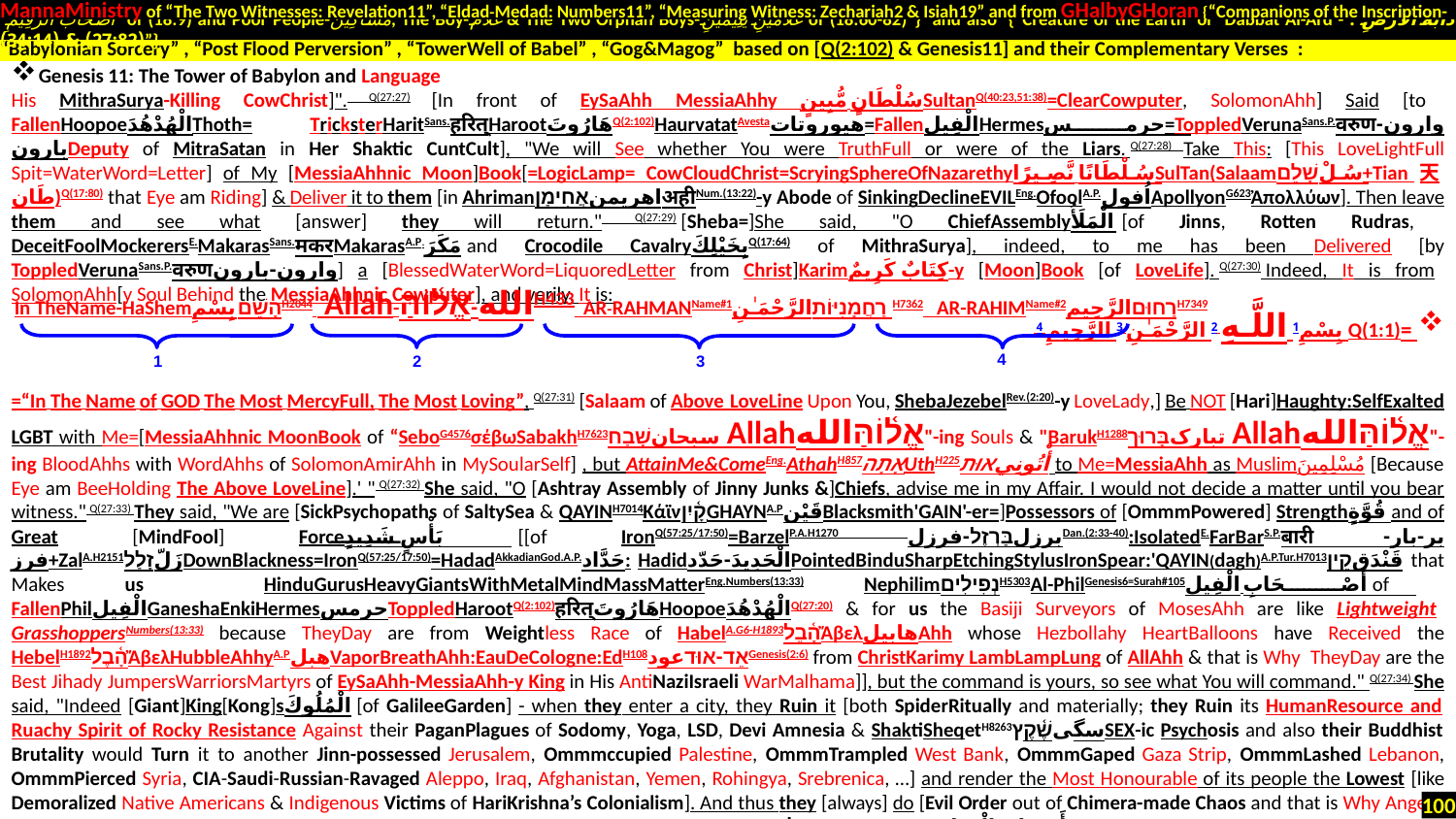

MannaMinistry of “The Two Witnesses: Revelation11”, “Eldad-Medad: Numbers11”, “Measuring Witness: Zechariah2 & Isiah19” and from GHalbyGHoran {“Companions of the Inscription-
 أَصْحَابَ الرَّقِيمِ  of (18:9) and Poor People-مَسَاكِينَ, The Boy-غُلَامُ & The Two Orphan Boys-غُلَامَيْنِ يَتِيمَيْنِ of (18:60-82)”}  and also  {“Creature of the Earth  or  Dabbat Al-Ard - دَابَّةُ الْأَرْضِ : (27:82) & (34:14)”}

Genesis 11: The Tower of Babylon and Language
His MithraSurya-Killing CowChrist]". Q(27:27) [In front of EySaAhh MessiaAhhy سُلْطَانٍ مُّبِينٍSultanQ(40:23,51:38)=ClearCowputer, SolomonAhh] Said [to FallenHoopoeالْهُدْهُدَThoth= TricksterHaritSans.हरित्HarootهَارُوتَQ(2:102)HaurvatatAvestaهیوروتات=FallenالْفِيلHermesحرمس=ToppledVerunaSans.P.वरुणوارون-بارونDeputy of MitraSatan in Her Shaktic CuntCult], "We will See whether You were TruthFull or were of the Liars. Q(27:28) Take This: [This LoveLightFull Spit=WaterWord=Letter] of My [MessiaAhhnic Moon]Book[=LogicLamp= CowCloudChrist=ScryingSphereOfNazarethyسُلْطَانًا نَّصِيرًاSulTan(Salaamسُلْשָׁלֵם+Tian天طَان)Q(17:80) that Eye am Riding] & Deliver it to them [in AhrimanاهریمنאֲחִימַןअहीNum.(13:22)-y Abode of SinkingDeclineEVILEng.OfoolA.P.اُفولApollyonG623Ἀπολλύων]. Then leave them and see what [answer] they will return." Q(27:29) [Sheba=]She said, "O ChiefAssemblyالْمَلَأُ [of Jinns, Rotten Rudras, DeceitFoolMockerersE.MakarasSans.मकरMakarasA.P.مَكَرَ and Crocodile CavalryبِخَيْلِكَQ(17:64) of MithraSurya], indeed, to me has been Delivered [by ToppledVerunaSans.P.वरुणوارون-بارون] a [BlessedWaterWord=LiquoredLetter from Christ]Karimكِتَابٌ كَرِيمٌ-y [Moon]Book [of LoveLife]. Q(27:30) Indeed, It is from SolomonAhh[y Soul Behind the MessiaAhhnic Cowputer], and verily, It is:
 =Q(1:1) بِسْمِ1 اللَّـهِ 2 الرَّحْمَـٰنِ 3 الرَّحِيمِ 4

=“In The Name of GOD The Most MercyFull, The Most Loving”, Q(27:31) [Salaam of Above LoveLine Upon You, ShebaJezebelRev.(2:20)-y LoveLady,] Be NOT [Hari]Haughty:SelfExalted LGBT with Me=[MessiaAhhnic MoonBook of “SeboG4576σέβωSabakhH7623سبحانשָׁבַח Allahאֱל֫וֹהַּالله"-ing Souls & "BarukH1288تبارکבָּרוּך Allahאֱל֫וֹהַּالله"-ing BloodAhhs with WordAhhs of SolomonAmirAhh in MySoularSelf] , but AttainMe&ComeEng.AthahH857אָתָהUthH225أْتُونِيאוּת to Me=MessiaAhh as Muslimمُسْلِمِينَ [Because Eye am BeeHolding The Above LoveLine].' " Q(27:32) She said, "O [Ashtray Assembly of Jinny Junks &]Chiefs, advise me in my Affair. I would not decide a matter until you bear witness." Q(27:33) They said, "We are [SickPsychopaths of SaltySea & QAYINH7014Κάϊνקָ֫יִן-GHAYNA.PقَيْنBlacksmith'GAIN'-er=]Possessors of [OmmmPowered] Strengthقُوَّةٍ and of Great [MindFool] Forceبَأْسٍ شَدِيدٍ [[of IronQ(57:25/17:50)=BarzelP.A.H1270برزلבַּרְזֶל-فرزلDan.(2:33-40):IsolatedE.FarBarS.P.बारीبر-بار-فرز+ZalA.H2151زَلّזָלַלDownBlackness=IronQ(57:25/17:50)=HadadAkkadianGod.A.P.حَدَّاد: Hadidالْحَدِيدَ-حَدّدPointedBinduSharpEtchingStylusIronSpear:'QAYIN(dagh)A.P.Tur.H7013قَنْدَقקֵין that Makes us  HinduGurusHeavyGiantsWithMetalMindMassMatterEng.Numbers(13:33) NephilimנְפִילִיםH5303Al-PhilGenesis6=Surah#105أَصْحَابِ الْفِيل of FallenPhilالْفِيلGaneshaEnkiHermesحرمسToppledHarootQ(2:102)हरित्هَارُوتَHoopoeالْهُدْهُدَQ(27:20) & for us the Basiji Surveyors of MosesAhh are like Lightweight GrasshoppersNumbers(13:33) because TheyDay are from Weightless Race of HabelA.G6-H1893הָ֫בֶלἌβελهابیلAhh whose Hezbollahy HeartBalloons have Received the HebelH1892הָ֫בֶלἌβελHubbleAhhyA.PهبلVaporBreathAhh:EauDeCologne:EdH108אֵד-אוּדعودGenesis(2:6) from ChristKarimy LambLampLung of AllAhh & that is Why  TheyDay are the Best Jihady JumpersWarriorsMartyrs of EySaAhh-MessiaAhh-y King in His AntiNaziIsraeli WarMalhama]], but the command is yours, so see what You will command." Q(27:34) She said, "Indeed [Giant]King[Kong]sالْمُلُوكَ [of GalileeGarden] - when they enter a city, they Ruin it [both SpiderRitually and materially; they Ruin its HumanResource and Ruachy Spirit of Rocky Resistance Against their PaganPlagues of Sodomy, Yoga, LSD, Devi Amnesia & ShaktiSheqetH8263سگیשֶׁ֫קֶץSEX-ic Psychosis and also their Buddhist Brutality would Turn it to another Jinn-possessed Jerusalem, Ommmccupied Palestine, OmmmTrampled West Bank, OmmmGaped Gaza Strip, OmmmLashed Lebanon, OmmmPierced Syria, CIA-Saudi-Russian-Ravaged Aleppo, Iraq, Afghanistan, Yemen, Rohingya, Srebrenica, …] and render the Most Honourable of its people the Lowest [like Demoralized Native Americans & Indigenous Victims of HariKrishna’s Colonialism]. And thus they [always] do [Evil Order out of Chimera-made Chaos and that is Why Angelic Birds of EySaAhhy CowChristCloud had to Flat DownSurah#105 the NephilimנְפִילִיםH5303Al-PhilGen.6أَصْحَابِ الْفِيل-y Blacksmiths & HeavyGuruAnvils of StiffNeckअणुकعنقעָנָקEnkiGanesha when they Attacked to MessiaAhh’s Mecca]. Q(27:35) But indeed, I will send to Them a[n ExtractedيَخْرُجُQ(55:22)] Gift [from GalileeGarden]
“Babylonian Sorcery” , “Post Flood Perversion” , “TowerWell of Babel” , “Gog&Magog”  based on [Q(2:102) & Genesis11] and their Complementary Verses  :

In TheName-HaShemהָשֵׁםبِسْمِH2044  Allah-الله-אֱל֫וֹהַּH433  AR-RAHMANName#1רַחֲמָנִיּוֹתالرَّحْمَـٰنِ H7362   AR-RAHIMName#2רַחוּםالرَّحِيمH7349
4
3
2
1
100